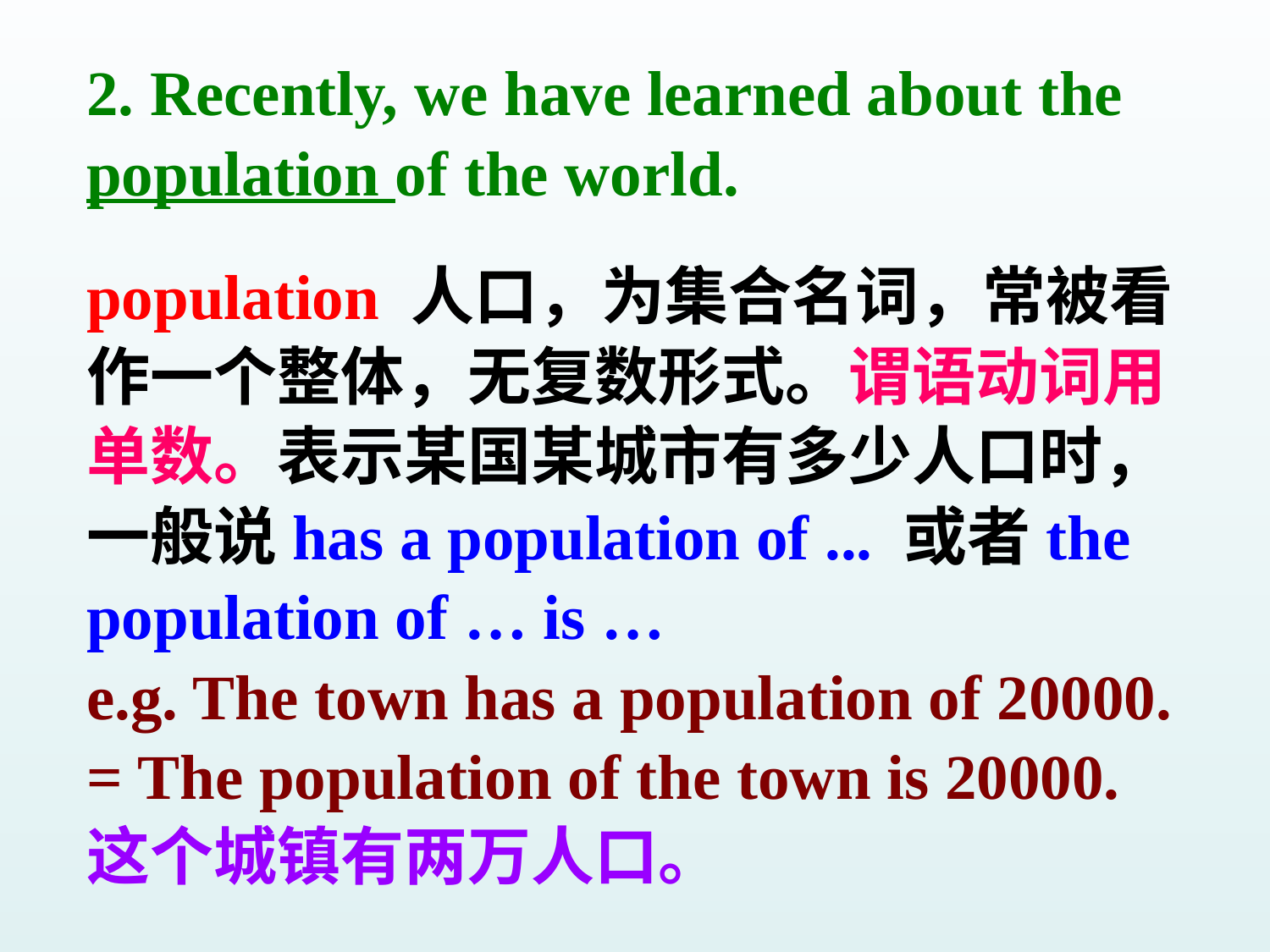

2. Recently, we have learned about the population of the world.
population 人口，为集合名词，常被看作一个整体，无复数形式。谓语动词用单数。表示某国某城市有多少人口时，一般说has a population of ... 或者the population of … is …
e.g. The town has a population of 20000. = The population of the town is 20000.
这个城镇有两万人口。